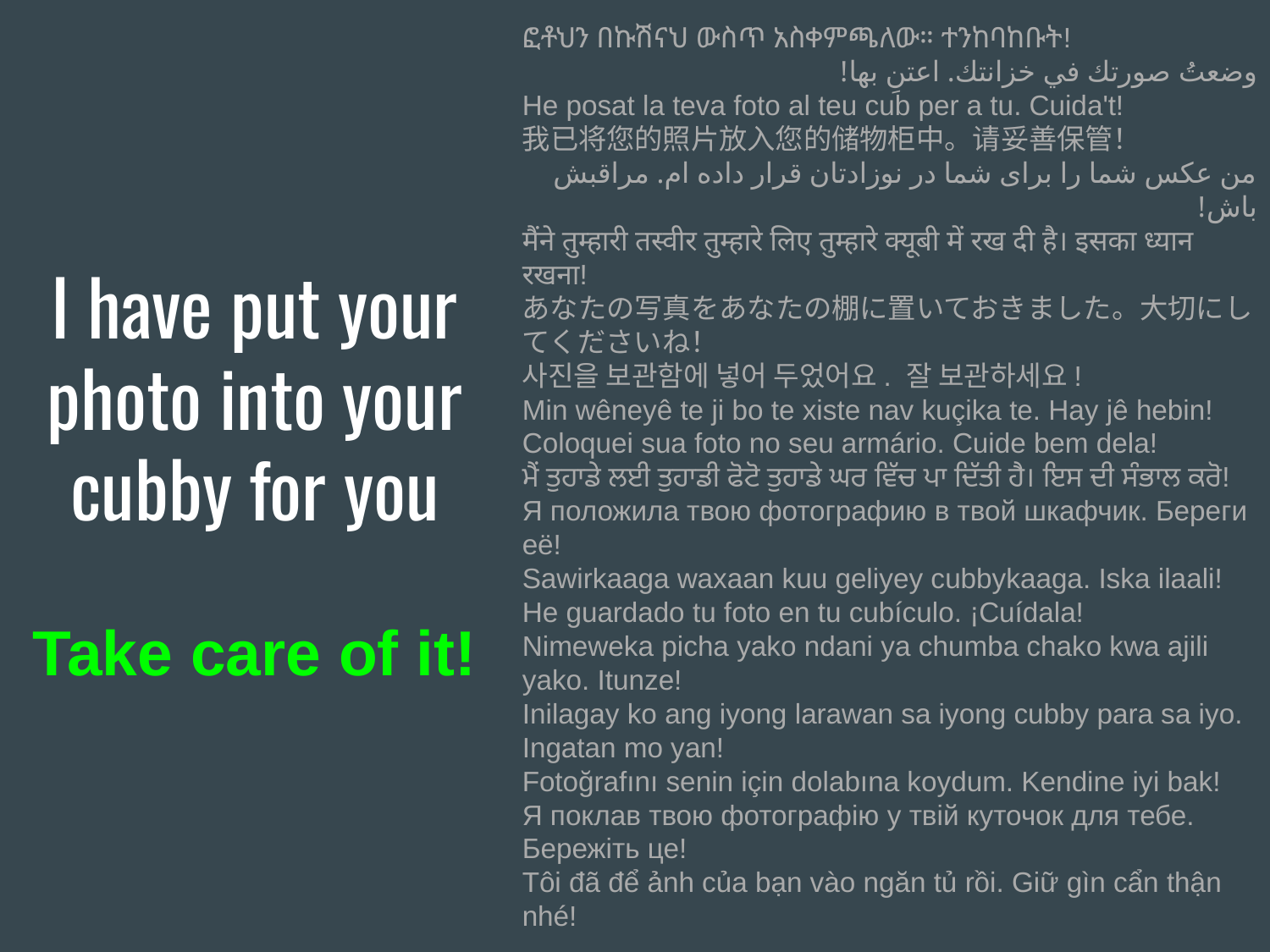

I have put your photo into your cubby for you

Take care of it!
ፎቶህን በኩሽናህ ውስጥ አስቀምጫለው። ተንከባከቡት!
وضعتُ صورتك في خزانتك. اعتنِ بها!
He posat la teva foto al teu cub per a tu. Cuida't!
我已将您的照片放入您的储物柜中。请妥善保管！
من عکس شما را برای شما در نوزادتان قرار داده ام. مراقبش باش!
मैंने तुम्हारी तस्वीर तुम्हारे लिए तुम्हारे क्यूबी में रख दी है। इसका ध्यान रखना!
あなたの写真をあなたの棚に置いておきました。大切にしてくださいね！
사진을 보관함에 넣어 두었어요. 잘 보관하세요!
Min wêneyê te ji bo te xiste nav kuçika te. Hay jê hebin!
Coloquei sua foto no seu armário. Cuide bem dela!
ਮੈਂ ਤੁਹਾਡੇ ਲਈ ਤੁਹਾਡੀ ਫੋਟੋ ਤੁਹਾਡੇ ਘਰ ਵਿੱਚ ਪਾ ਦਿੱਤੀ ਹੈ। ਇਸ ਦੀ ਸੰਭਾਲ ਕਰੋ!
Я положила твою фотографию в твой шкафчик. Береги её!
Sawirkaaga waxaan kuu geliyey cubbykaaga. Iska ilaali!
He guardado tu foto en tu cubículo. ¡Cuídala!
Nimeweka picha yako ndani ya chumba chako kwa ajili yako. Itunze!
Inilagay ko ang iyong larawan sa iyong cubby para sa iyo. Ingatan mo yan!
Fotoğrafını senin için dolabına koydum. Kendine iyi bak!
Я поклав твою фотографію у твій куточок для тебе. Бережіть це!
Tôi đã để ảnh của bạn vào ngăn tủ rồi. Giữ gìn cẩn thận nhé!